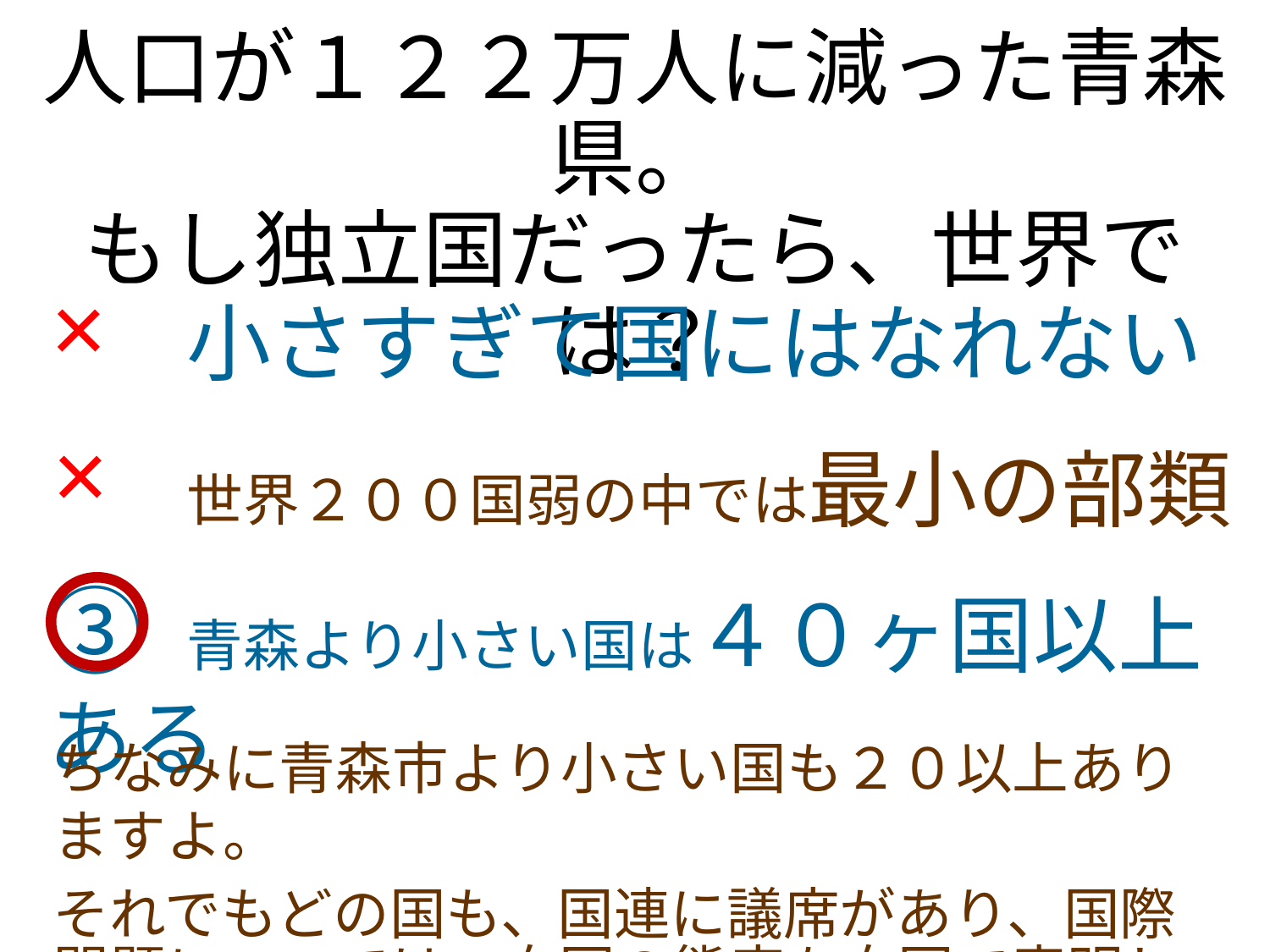

人口が１２２万人に減った青森県。
もし独立国だったら、世界では？
① 小さすぎて国にはなれない
② 世界２００国弱の中では最小の部類
③ 青森より小さい国は４０ヶ国以上ある
×
×

ちなみに青森市より小さい国も２０以上ありますよ。
それでもどの国も、国連に議席があり、国際問題については、自国の態度を自国で表明します。